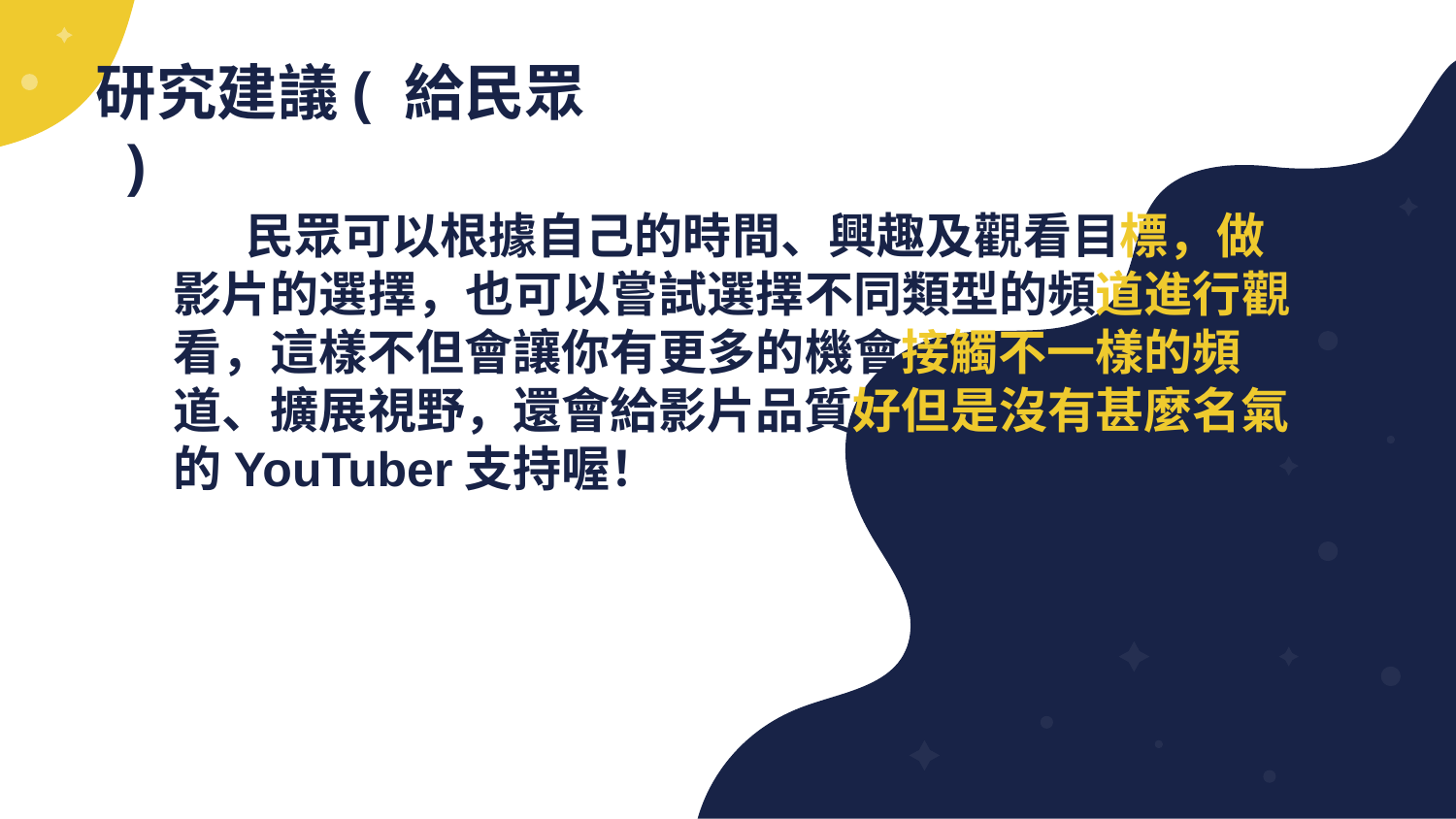

研究建議( 給民眾 )
民眾可以根據自己的時間、興趣及觀看目標，做影片的選擇，也可以嘗試選擇不同類型的頻道進行觀看，這樣不但會讓你有更多的機會接觸不一樣的頻道、擴展視野，還會給影片品質好但是沒有甚麼名氣的YouTuber支持喔！